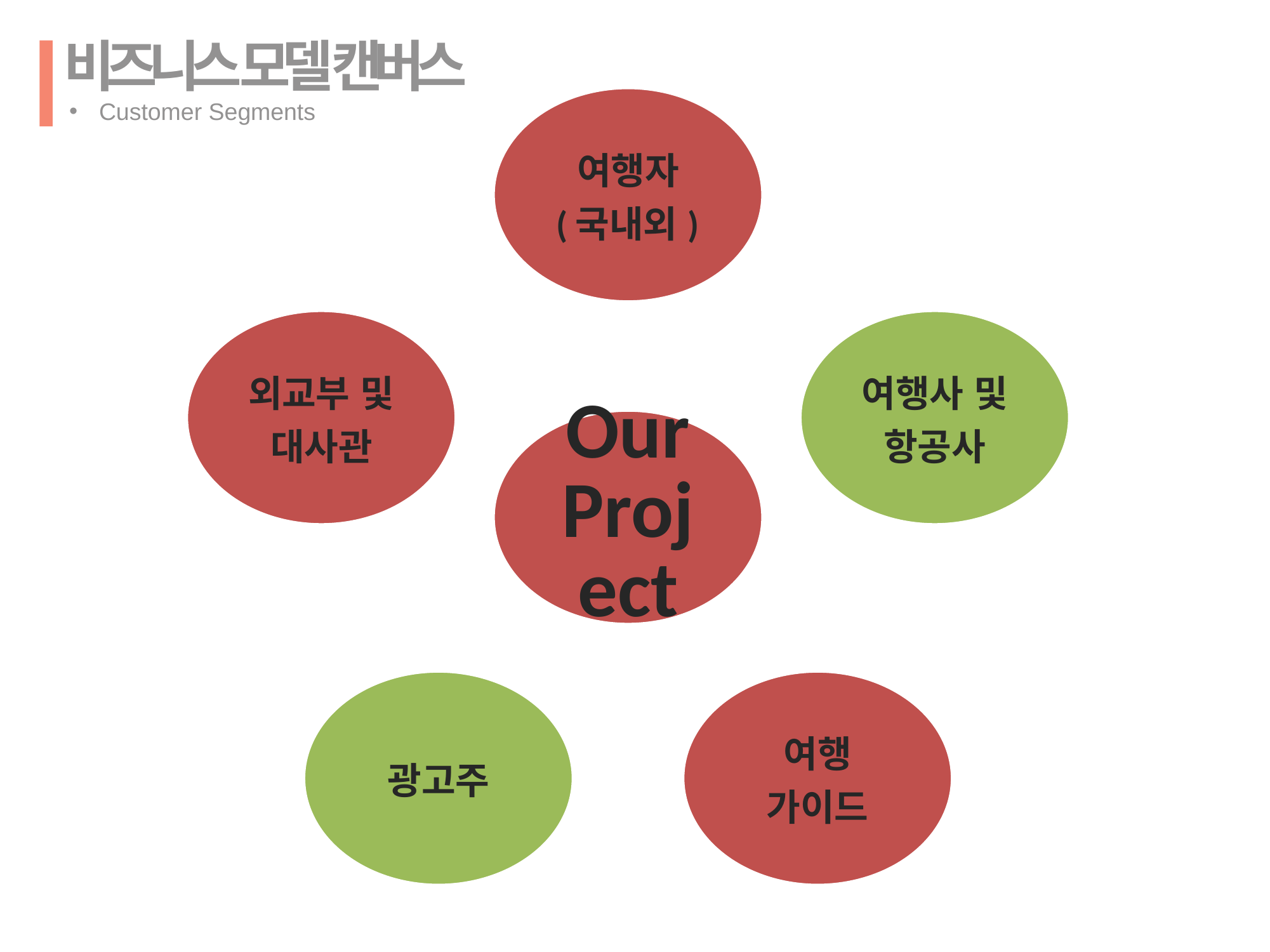

# 비즈니스 모델 캔버스
Customer Segments

Our Project
여행자
(국내외)
여행
가이드
외교부 및 대사관
여행사 및 항공사
광고주